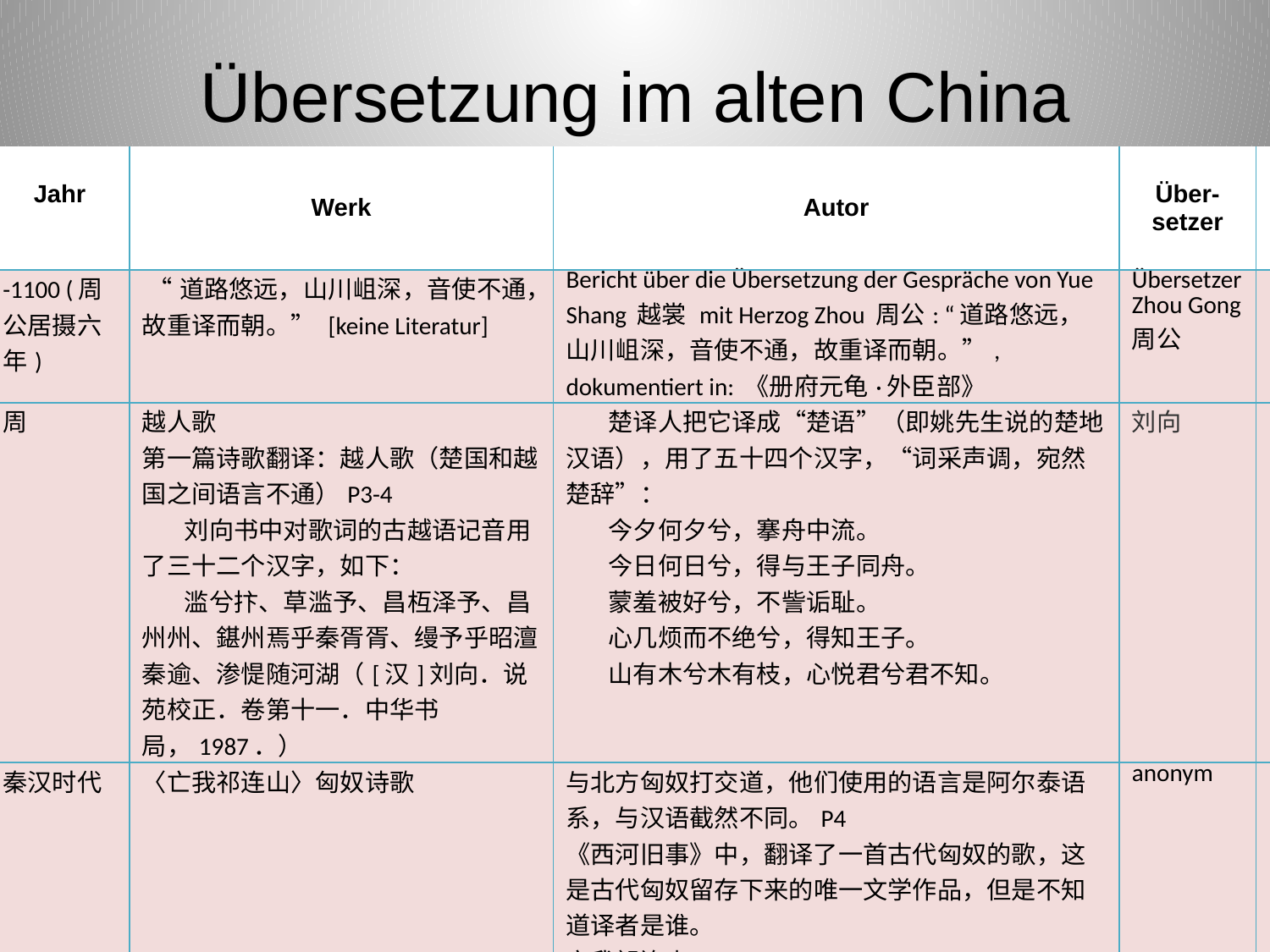

# Übersetzung im alten China
| Jahr | Werk | Autor | Über-setzer | Bedeutung |
| --- | --- | --- | --- | --- |
| -1100 (周公居摄六年) | “道路悠远，山川岨深，音使不通，故重译而朝。” [keine Literatur] | Bericht über die Übersetzung der Gespräche von Yue Shang 越裳 mit Herzog Zhou 周公: “道路悠远，山川岨深，音使不通，故重译而朝。”, dokumentiert in: 《册府元龟·外臣部》 | Übersetzer Zhou Gong 周公 |  |
| 周 | 越人歌 第一篇诗歌翻译：越人歌（楚国和越国之间语言不通）P3-4 刘向书中对歌词的古越语记音用了三十二个汉字，如下： 滥兮抃、草滥予、昌枑泽予、昌州州、鍖州焉乎秦胥胥、缦予乎昭澶秦逾、渗惿随河湖（[汉]刘向．说苑校正．卷第十一．中华书局，1987．） | 楚译人把它译成“楚语”（即姚先生说的楚地汉语），用了五十四个汉字，“词采声调，宛然楚辞”： 今夕何夕兮，搴舟中流。 今日何日兮，得与王子同舟。 蒙羞被好兮，不訾诟耻。 心几烦而不绝兮，得知王子。 山有木兮木有枝，心悦君兮君不知。 | 刘向 |  |
| 秦汉时代 | 〈亡我祁连山〉匈奴诗歌 | 与北方匈奴打交道，他们使用的语言是阿尔泰语系，与汉语截然不同。P4 《西河旧事》中，翻译了一首古代匈奴的歌，这是古代匈奴留存下来的唯一文学作品，但是不知道译者是谁。 亡我祁连山， 使我六畜不蕃息。 失我燕支山， 使我嫁妇无颜色。P5 | anonym |  |
|  |  |  |  |  |